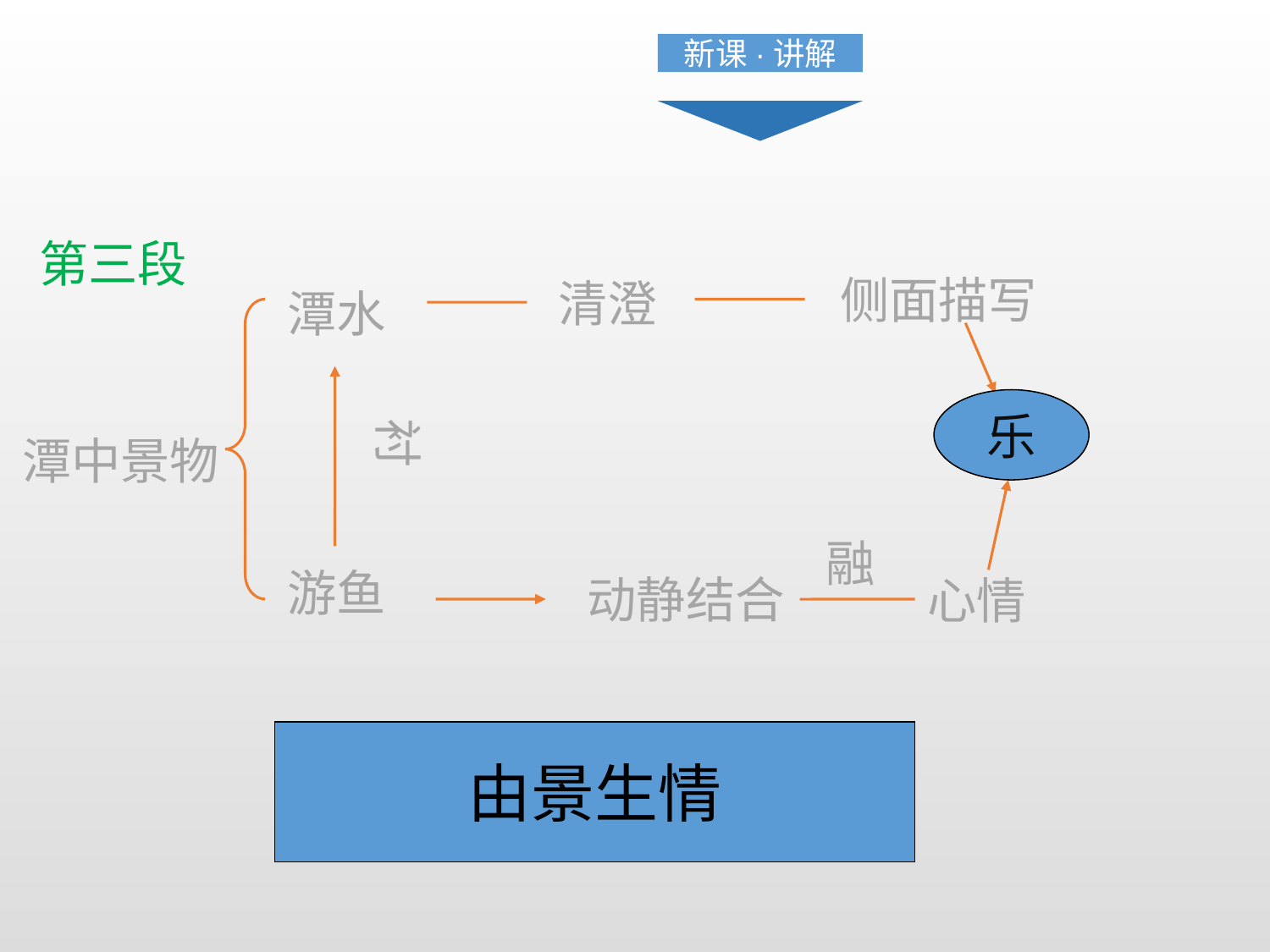

新课·讲解

第三段
侧面描写
清澄
潭水

乐
衬
潭中景物

融
游鱼
动静结合
心情

由景生情